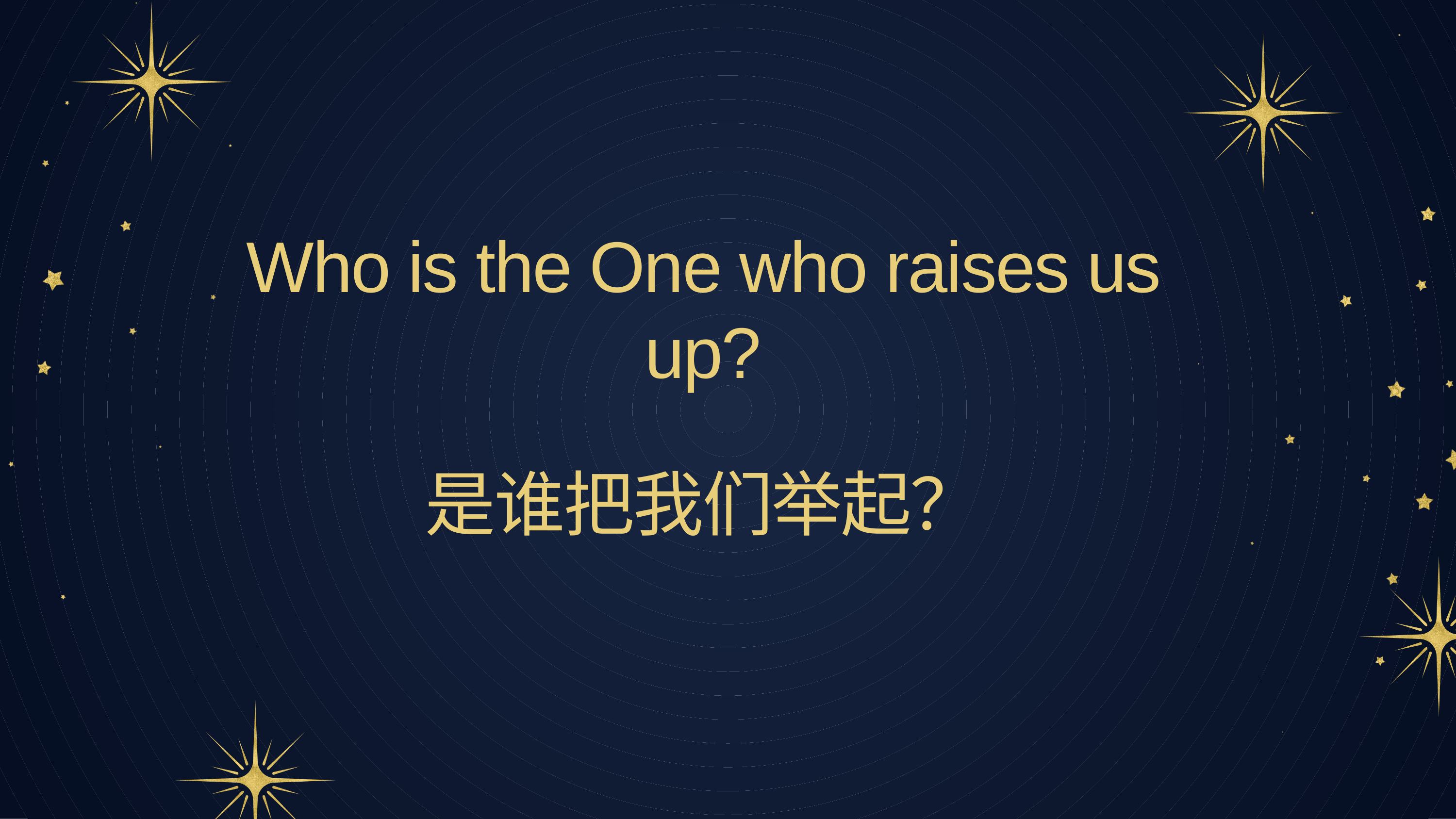

Who is the One who raises us up?
是谁把我们举起？